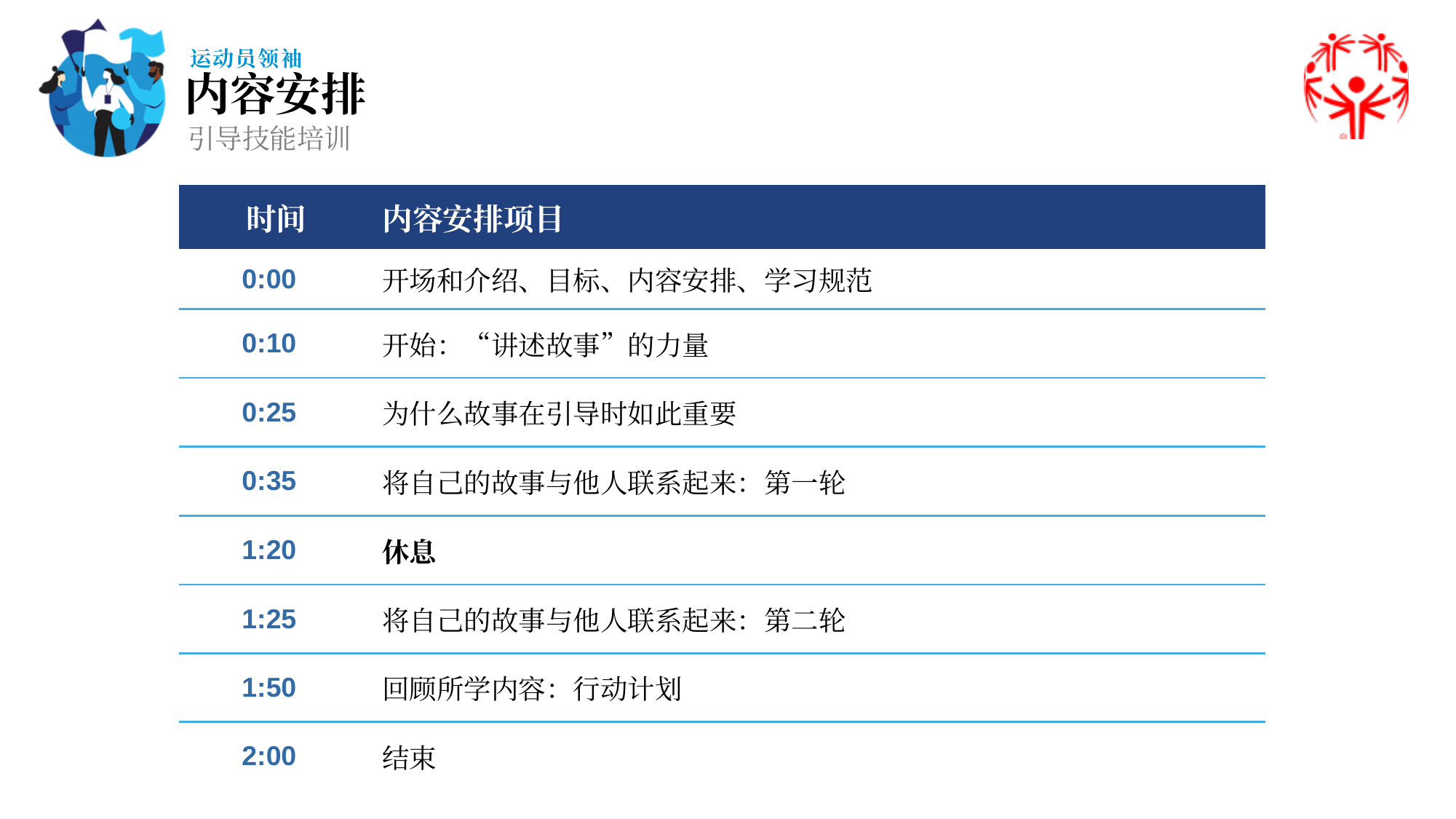

内容安排
引导技能培训
| 时间 | 内容安排项目 |
| --- | --- |
| 0:00 | 开场和介绍、目标、内容安排、学习规范 |
| 0:10 | 开始：“讲述故事”的力量 |
| 0:25 | 为什么故事在引导时如此重要 |
| 0:35 | 将自己的故事与他人联系起来：第一轮 |
| 1:20 | 休息 |
| 1:25 | 将自己的故事与他人联系起来：第二轮 |
| 1:50 | 回顾所学内容：行动计划 |
| 2:00 | 结束 |